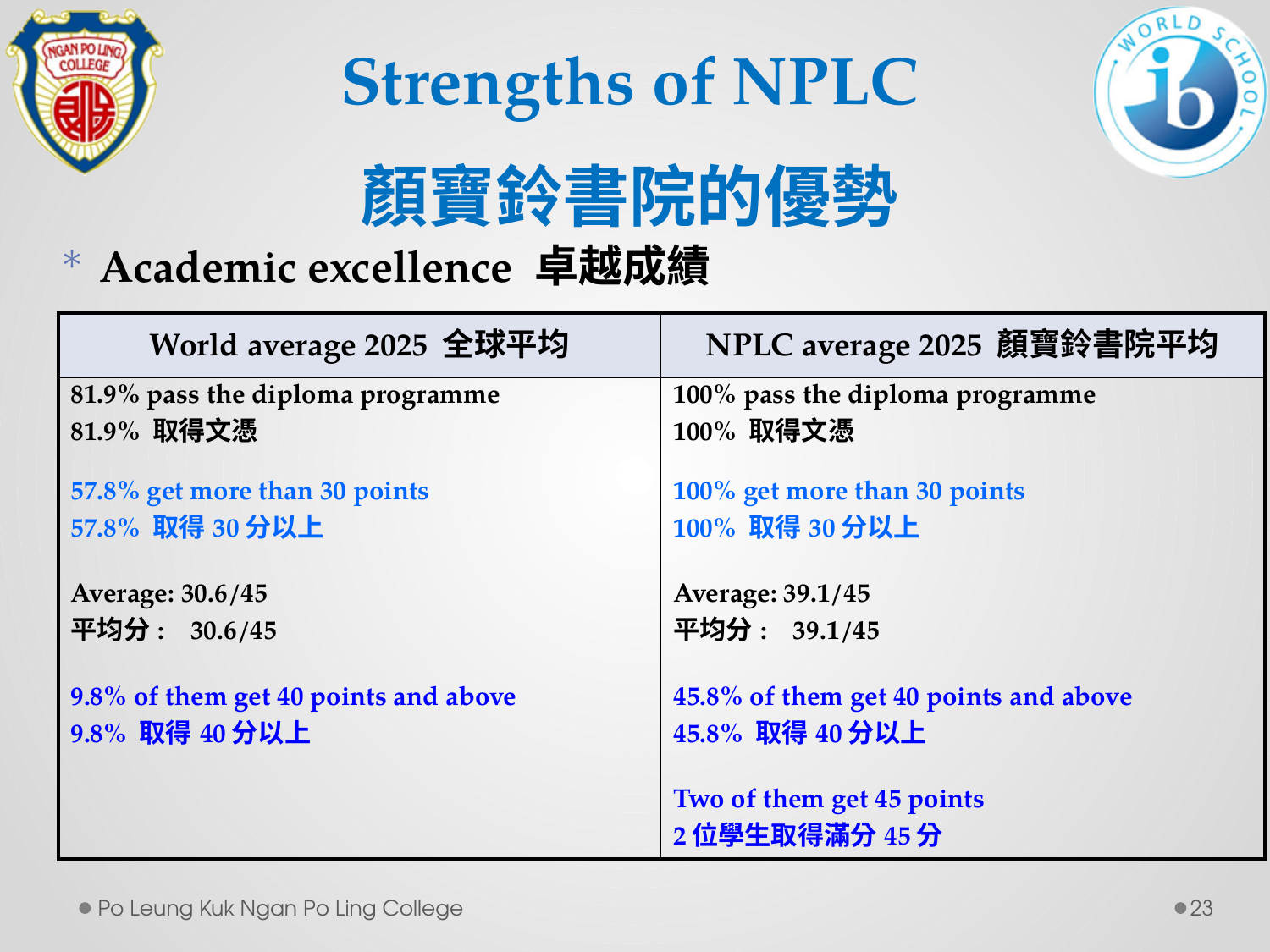

# Strengths of NPLC 顏寶鈴書院的優勢
Academic excellence 卓越成績
| World average 2025 全球平均 | NPLC average 2025 顏寶鈴書院平均 |
| --- | --- |
| 81.9% pass the diploma programme 81.9% 取得文憑 57.8% get more than 30 points 57.8% 取得30分以上 Average: 30.6/45 平均分: 30.6/45 9.8% of them get 40 points and above 9.8% 取得40分以上 | 100% pass the diploma programme 100% 取得文憑 100% get more than 30 points 100% 取得30分以上 Average: 39.1/45 平均分: 39.1/45 45.8% of them get 40 points and above 45.8% 取得40分以上 Two of them get 45 points 2位學生取得滿分45分 |
Po Leung Kuk Ngan Po Ling College
23